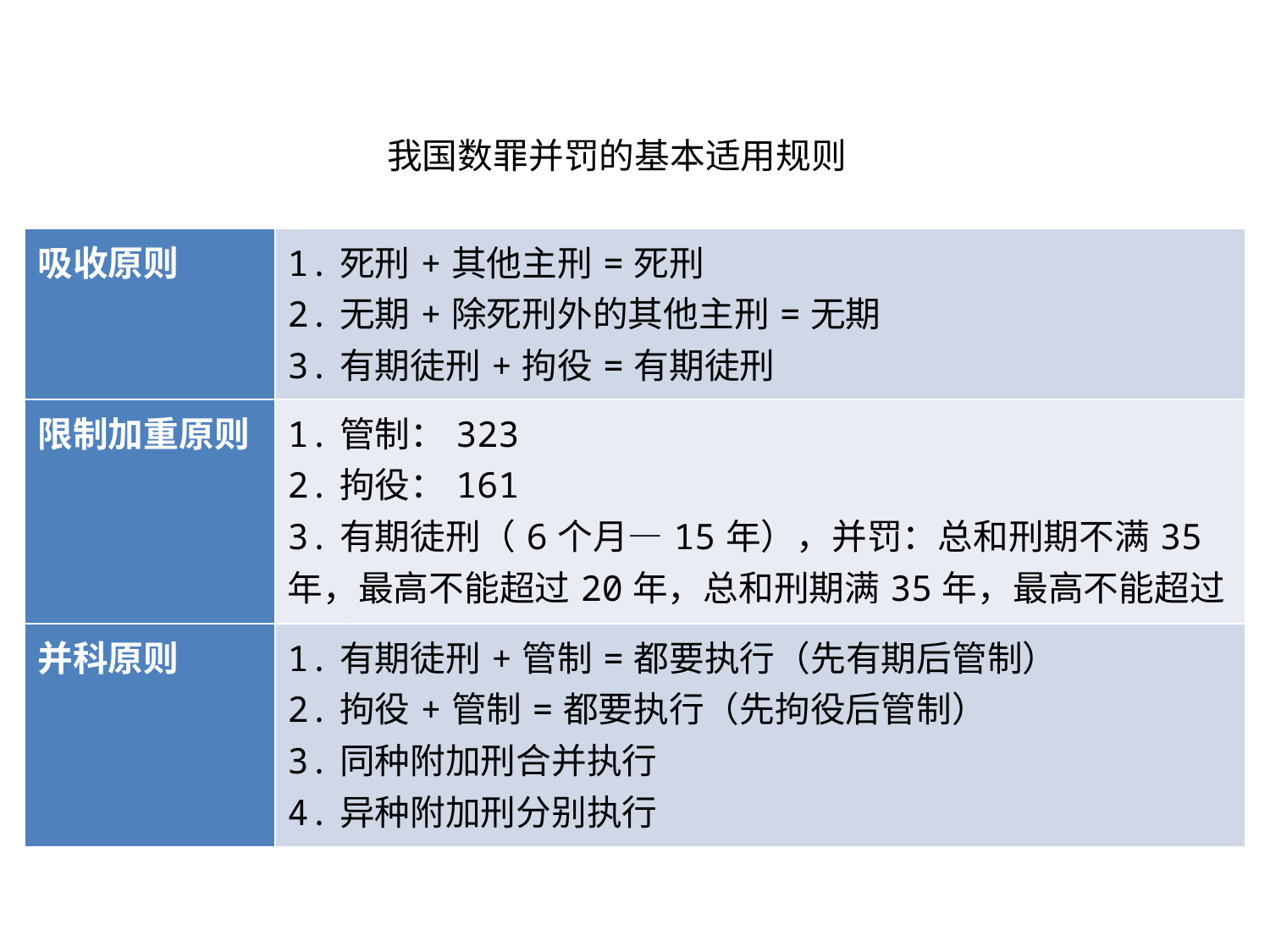

我国数罪并罚的基本适用规则
| 吸收原则 | 1.死刑+其他主刑=死刑 2.无期+除死刑外的其他主刑=无期 3.有期徒刑+拘役=有期徒刑 |
| --- | --- |
| 限制加重原则 | 1.管制：323 2.拘役：161 3.有期徒刑（6个月—15年），并罚：总和刑期不满35年，最高不能超过20年，总和刑期满35年，最高不能超过25年 |
| 并科原则 | 1.有期徒刑+管制=都要执行（先有期后管制） 2.拘役+管制=都要执行（先拘役后管制） 3.同种附加刑合并执行 4.异种附加刑分别执行 |